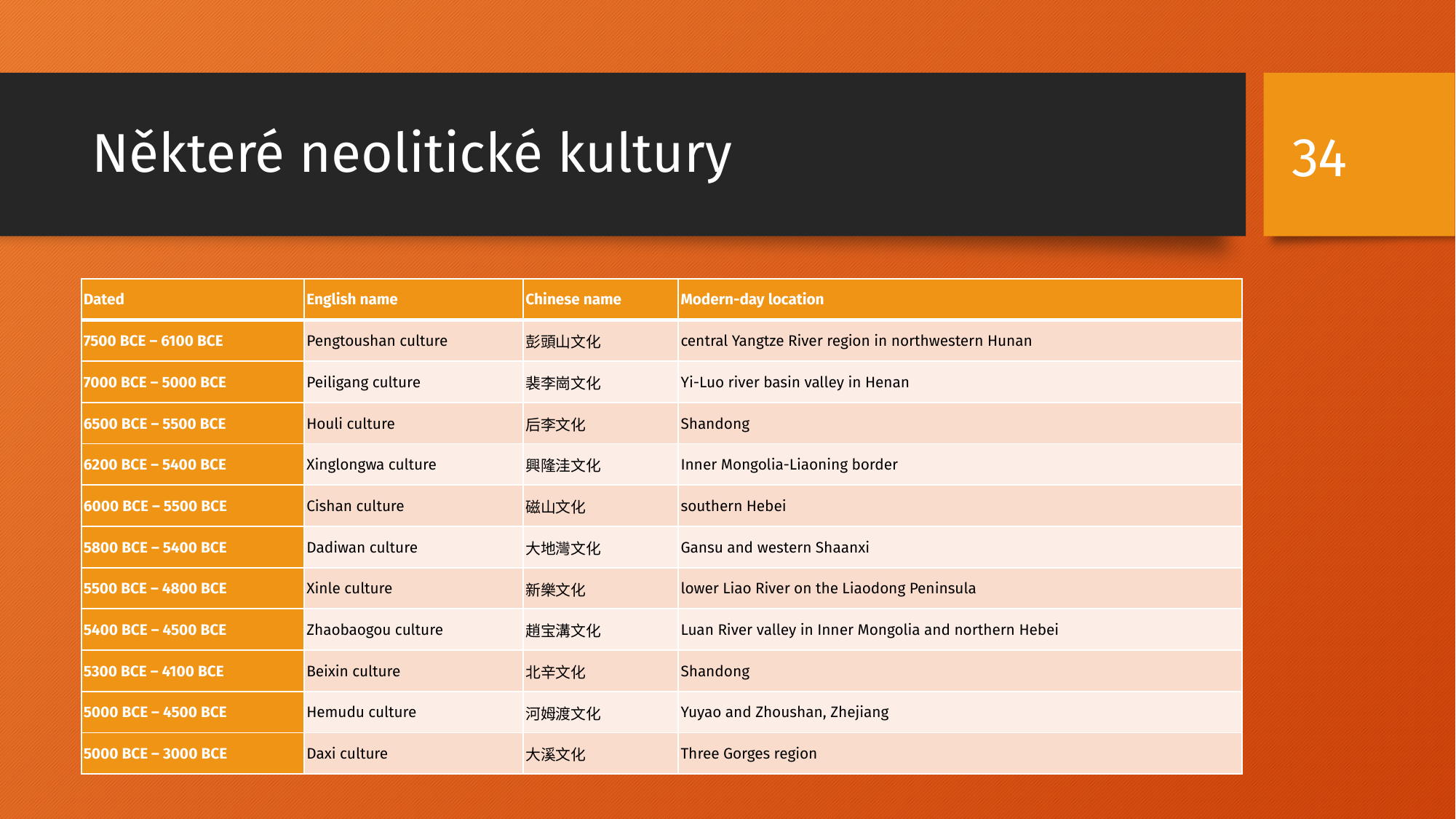

34
# Některé neolitické kultury
| Dated | English name | Chinese name | Modern-day location |
| --- | --- | --- | --- |
| 7500 BCE – 6100 BCE | Pengtoushan culture | 彭頭山文化 | central Yangtze River region in northwestern Hunan |
| 7000 BCE – 5000 BCE | Peiligang culture | 裴李崗文化 | Yi-Luo river basin valley in Henan |
| 6500 BCE – 5500 BCE | Houli culture | 后李文化 | Shandong |
| 6200 BCE – 5400 BCE | Xinglongwa culture | 興隆洼文化 | Inner Mongolia-Liaoning border |
| 6000 BCE – 5500 BCE | Cishan culture | 磁山文化 | southern Hebei |
| 5800 BCE – 5400 BCE | Dadiwan culture | 大地灣文化 | Gansu and western Shaanxi |
| 5500 BCE – 4800 BCE | Xinle culture | 新樂文化 | lower Liao River on the Liaodong Peninsula |
| 5400 BCE – 4500 BCE | Zhaobaogou culture | 趙宝溝文化 | Luan River valley in Inner Mongolia and northern Hebei |
| 5300 BCE – 4100 BCE | Beixin culture | 北辛文化 | Shandong |
| 5000 BCE – 4500 BCE | Hemudu culture | 河姆渡文化 | Yuyao and Zhoushan, Zhejiang |
| 5000 BCE – 3000 BCE | Daxi culture | 大溪文化 | Three Gorges region |